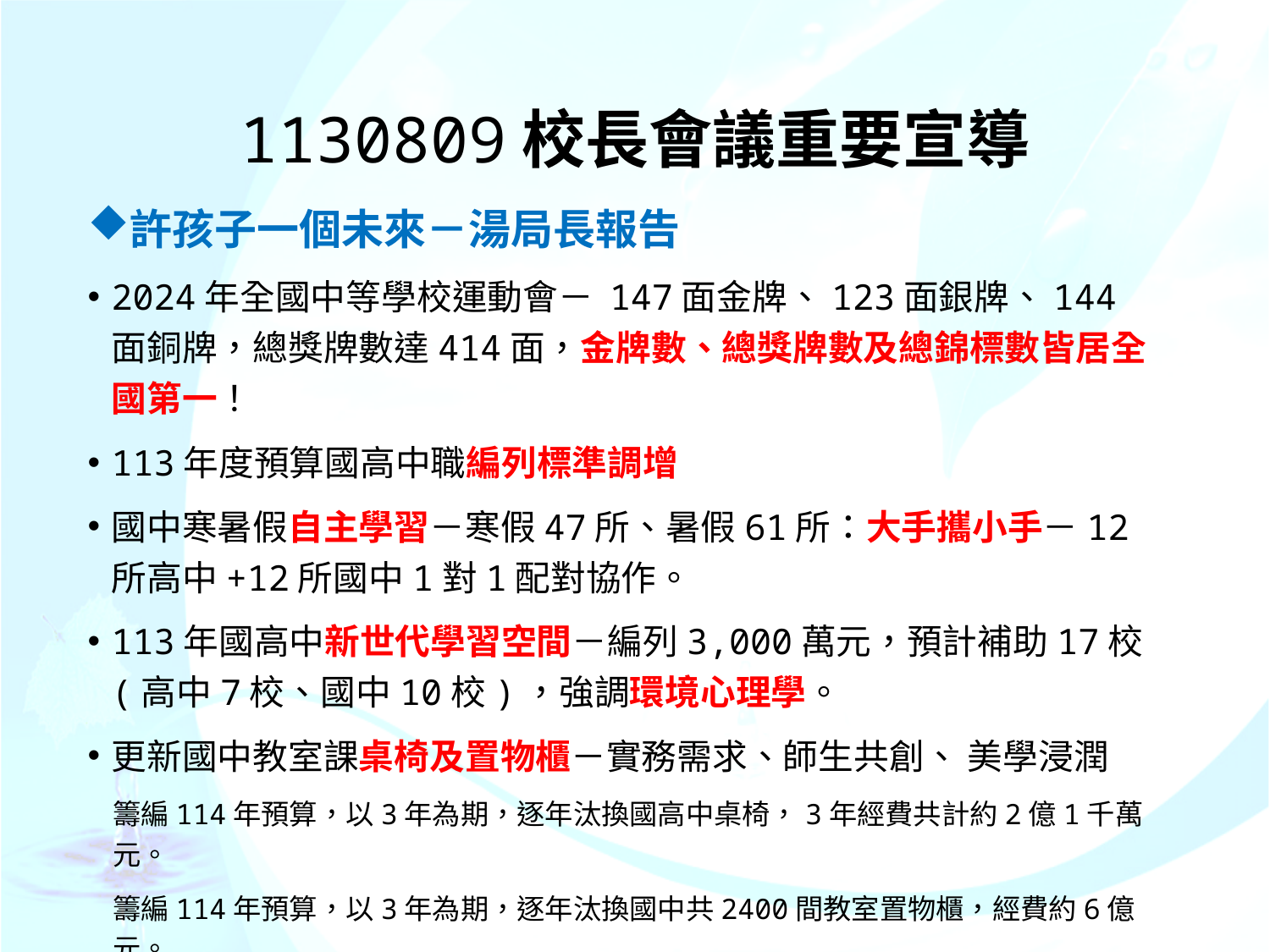

# 1130809校長會議重要宣導
許孩子一個未來－湯局長報告
2024年全國中等學校運動會－ 147面金牌、123面銀牌、144面銅牌，總獎牌數達414面，金牌數、總獎牌數及總錦標數皆居全國第一！
113年度預算國高中職編列標準調增
國中寒暑假自主學習－寒假47所、暑假61所：大手攜小手－12所高中+12所國中1對1配對協作。
113年國高中新世代學習空間－編列3,000萬元，預計補助17校(高中7校、國中10校)，強調環境心理學。
更新國中教室課桌椅及置物櫃－實務需求、師生共創、 美學浸潤
籌編114年預算，以3年為期，逐年汰換國高中桌椅，3年經費共計約2億1千萬元。
籌編114年預算，以3年為期，逐年汰換國中共2400間教室置物櫃，經費約6億元。

20